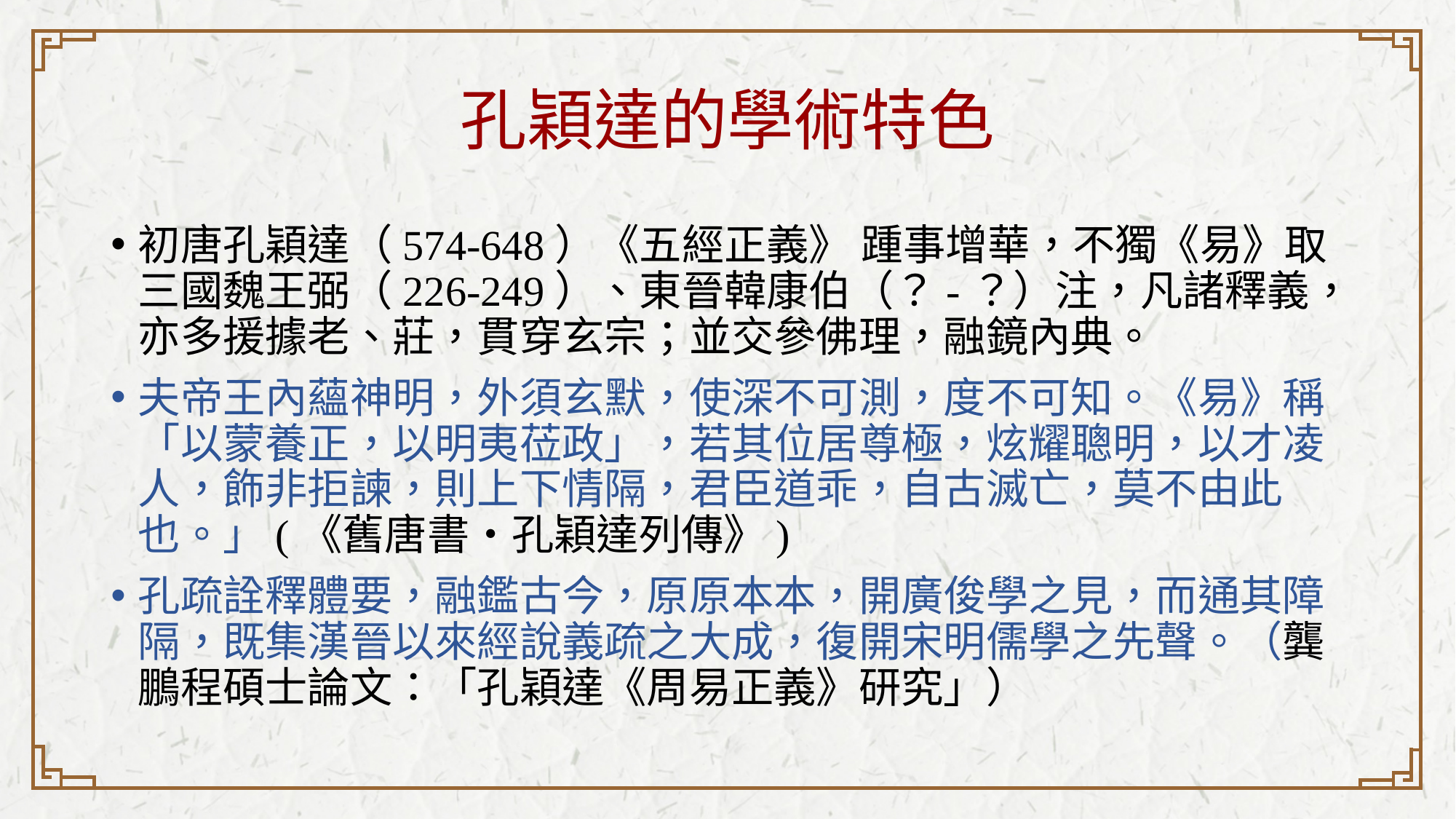

# 孔穎達的學術特色
初唐孔穎達（574-648）《五經正義》 踵事增華，不獨《易》取三國魏王弼（226-249）、東晉韓康伯（？-？）注，凡諸釋義，亦多援據老、莊，貫穿玄宗；並交參佛理，融鏡內典。
夫帝王內蘊神明，外須玄默，使深不可測，度不可知。《易》稱「以蒙養正，以明夷莅政」，若其位居尊極，炫耀聰明，以才凌人，飾非拒諫，則上下情隔，君臣道乖，自古滅亡，莫不由此也。」(《舊唐書‧孔穎達列傳》)
孔疏詮釋體要，融鑑古今，原原本本，開廣俊學之見，而通其障隔，既集漢晉以來經說義疏之大成，復開宋明儒學之先聲。（龔鵬程碩士論文：「孔穎達《周易正義》研究」）